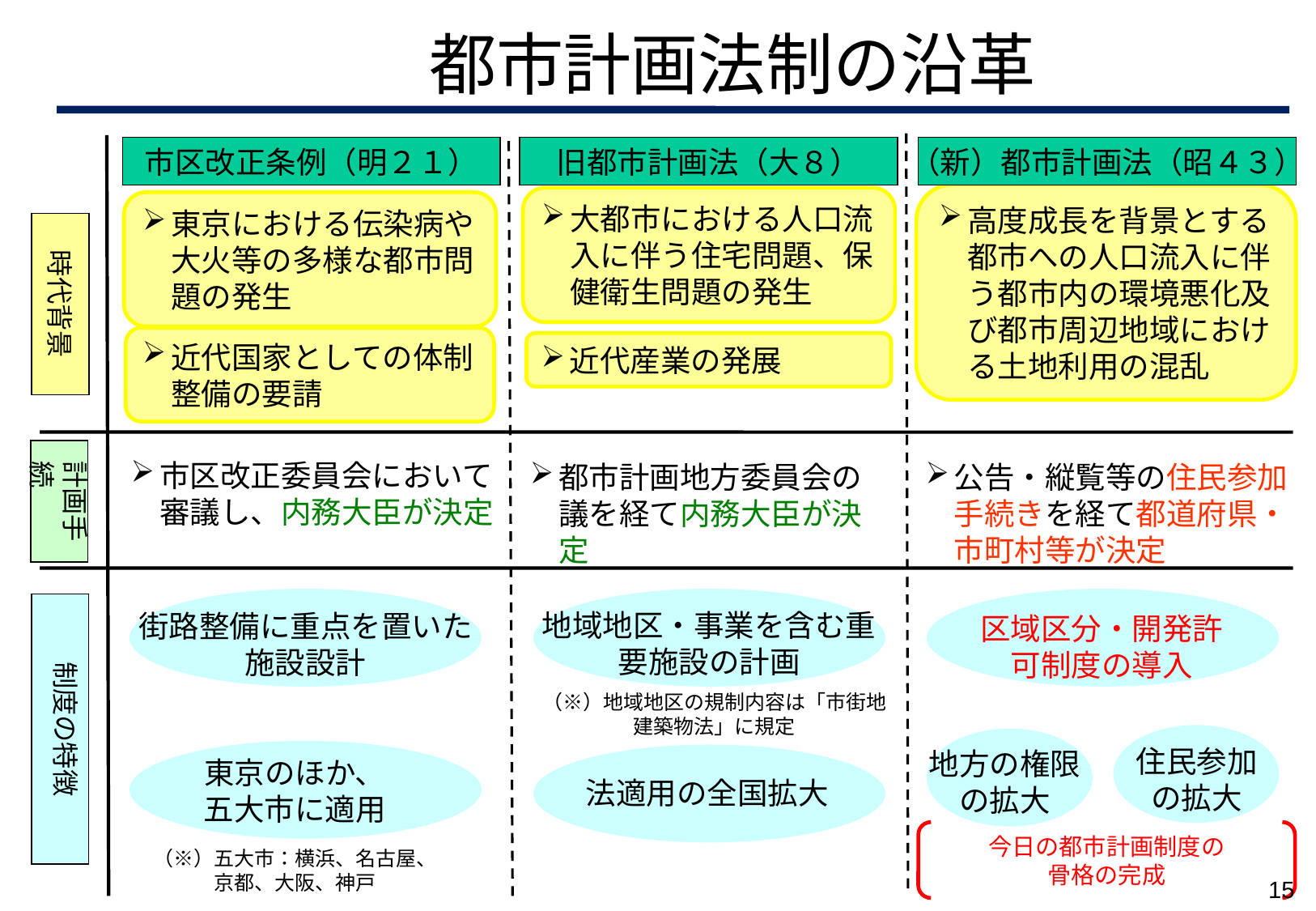

都市計画法制の沿革

市区改正条例（明２１）
旧都市計画法（大８）
（新）都市計画法（昭４３）

高度成長を背景とする都市への人口流入に伴う都市内の環境悪化及び都市周辺地域における土地利用の混乱
大都市における人口流入に伴う住宅問題、保健衛生問題の発生
東京における伝染病や大火等の多様な都市問題の発生
時代背景
近代国家としての体制整備の要請
近代産業の発展

計画手続
市区改正委員会において審議し、内務大臣が決定
都市計画地方委員会の議を経て内務大臣が決定
公告・縦覧等の住民参加手続きを経て都道府県・市町村等が決定

制度の特徴
地域地区・事業を含む重要施設の計画
街路整備に重点を置いた施設設計
区域区分・開発許可制度の導入
（※）地域地区の規制内容は「市街地建築物法」に規定

住民参加の拡大
地方の権限の拡大

法適用の全国拡大
東京のほか、五大市に適用
今日の都市計画制度の
骨格の完成
（※）五大市：横浜、名古屋、
京都、大阪、神戸
15